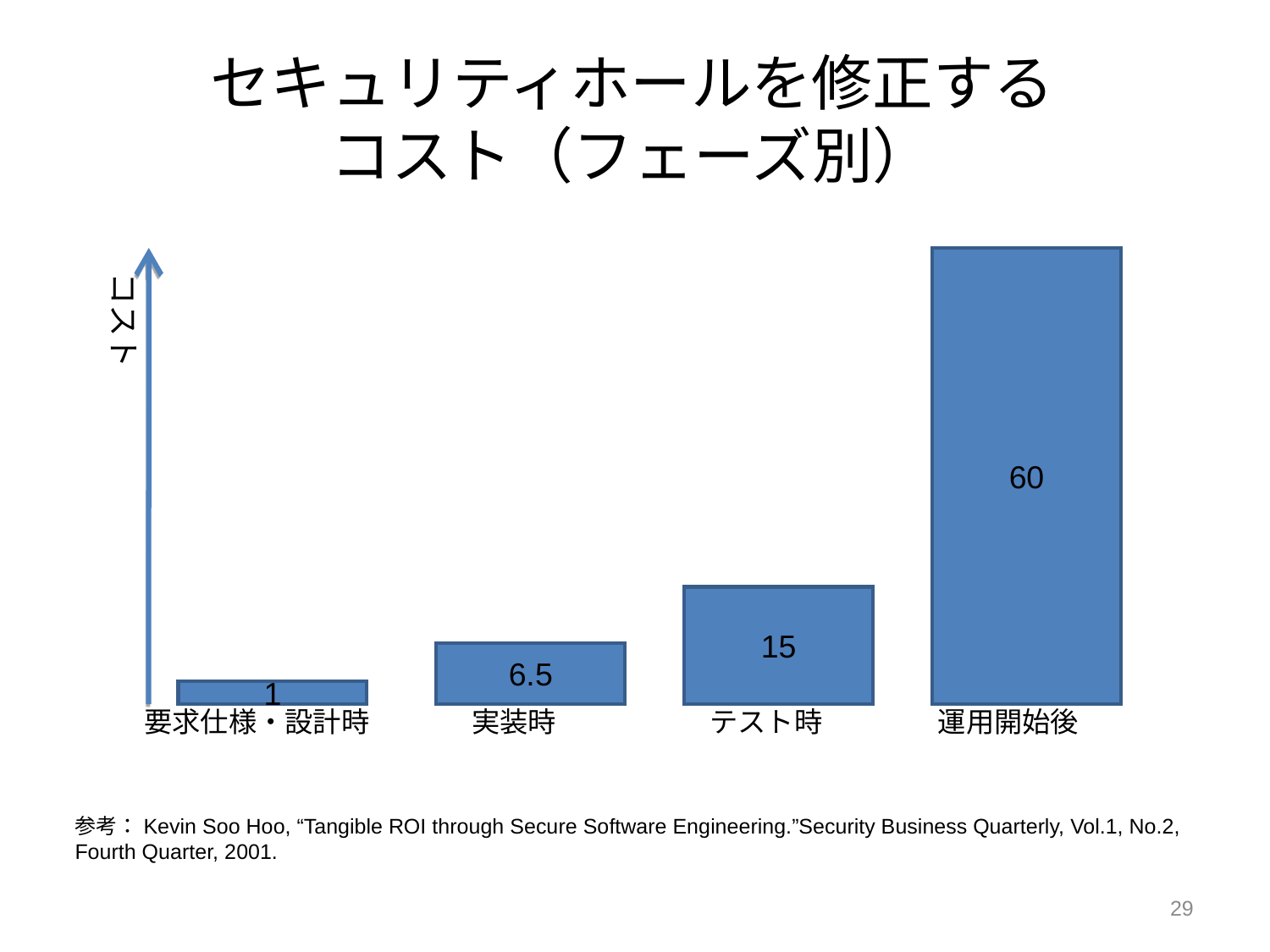

# セキュリティホールを修正する コスト（フェーズ別）

60
コスト

15

6.5
1

要求仕様・設計時
実装時
テスト時
運用開始後
参考：Kevin Soo Hoo, “Tangible ROI through Secure Software Engineering.”Security Business Quarterly, Vol.1, No.2, Fourth Quarter, 2001.
29